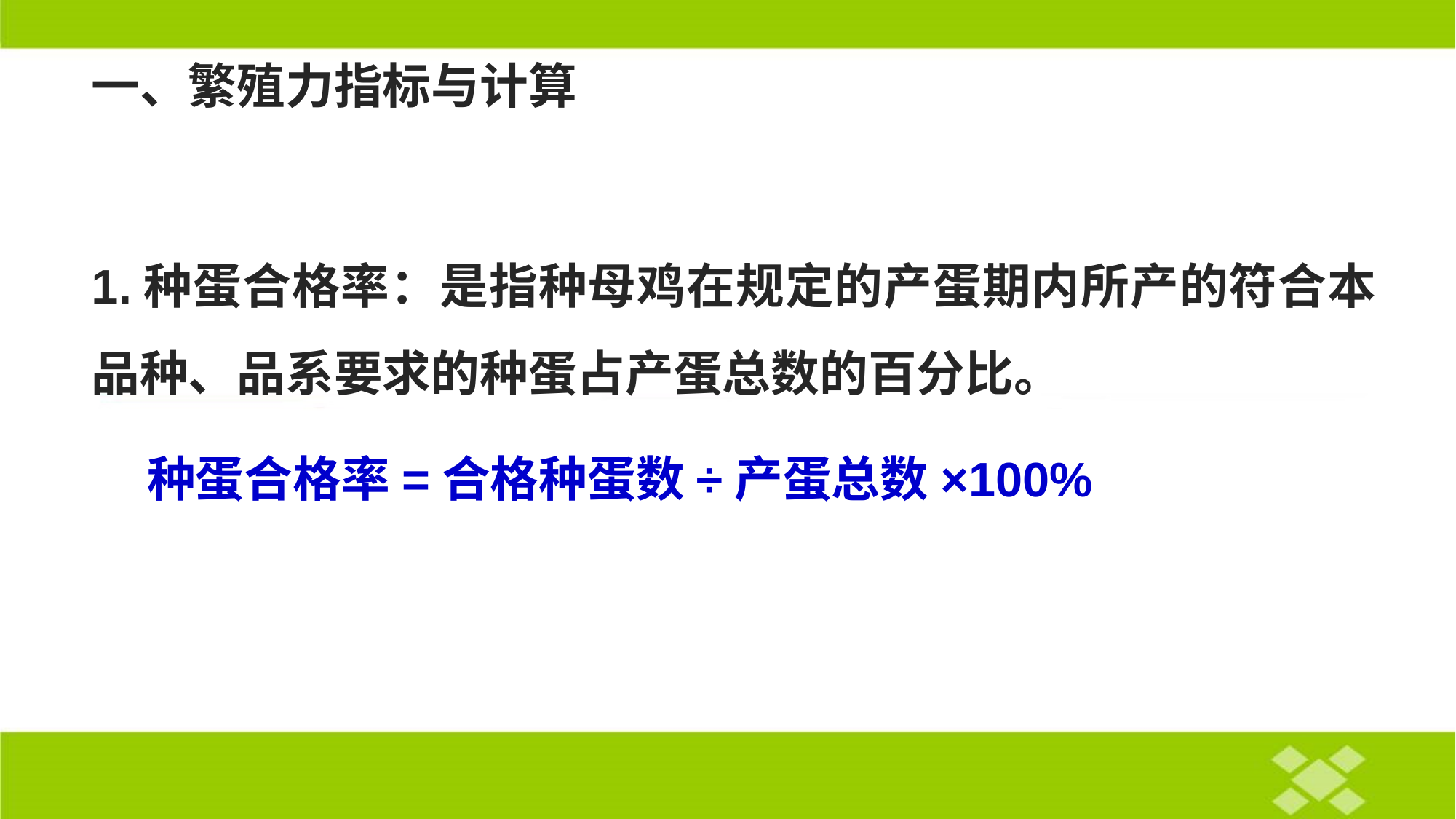

# 一、繁殖力指标与计算
1.种蛋合格率：是指种母鸡在规定的产蛋期内所产的符合本品种、品系要求的种蛋占产蛋总数的百分比。
    种蛋合格率=合格种蛋数÷产蛋总数×100%